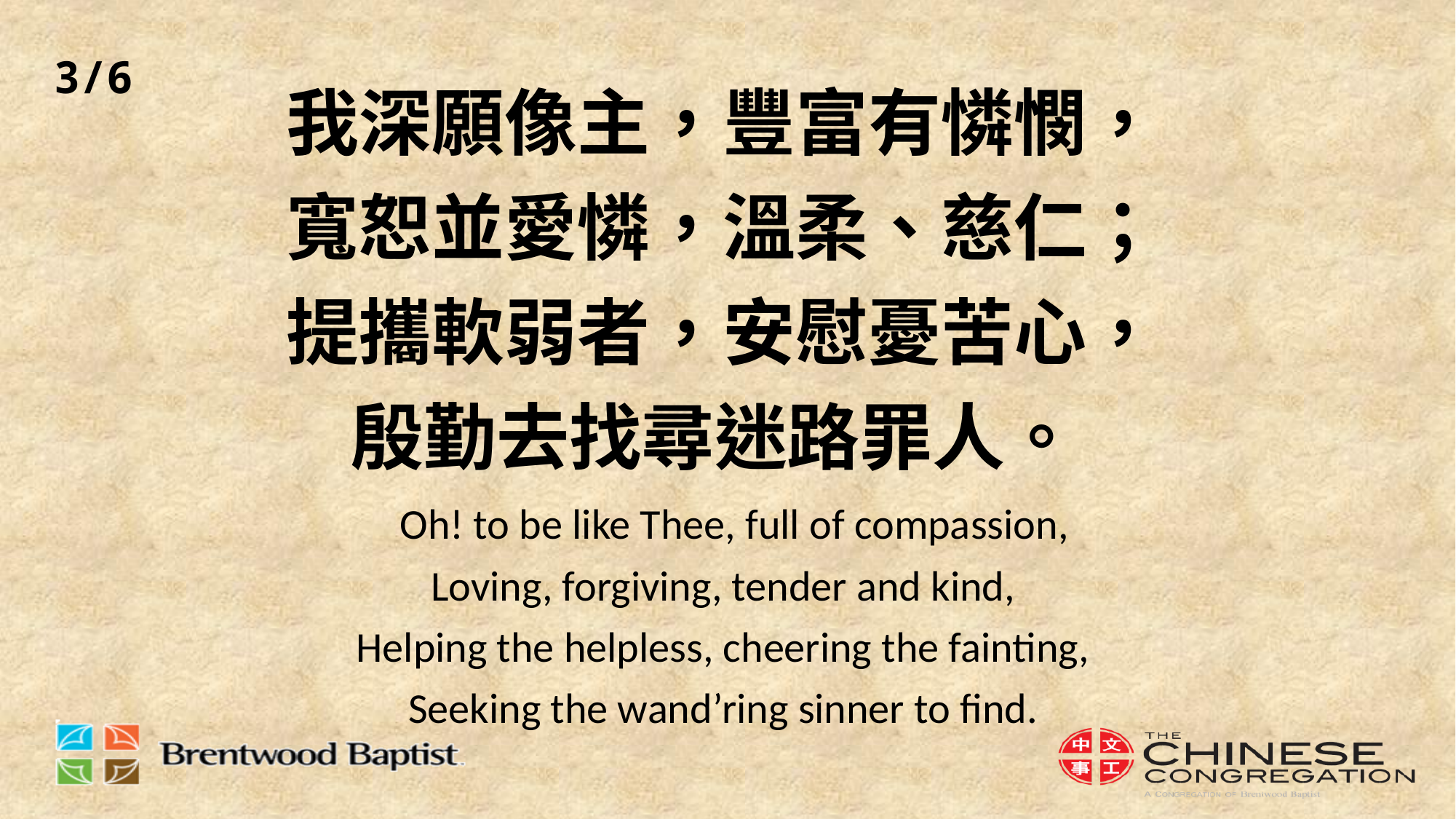

# 我深願像主，豐富有憐憫， 寬恕並愛憐，溫柔、慈仁； 提攜軟弱者，安慰憂苦心， 殷勤去找尋迷路罪人。 Oh! to be like Thee, full of compassion, Loving, forgiving, tender and kind, Helping the helpless, cheering the fainting, Seeking the wand’ring sinner to find.
3/6